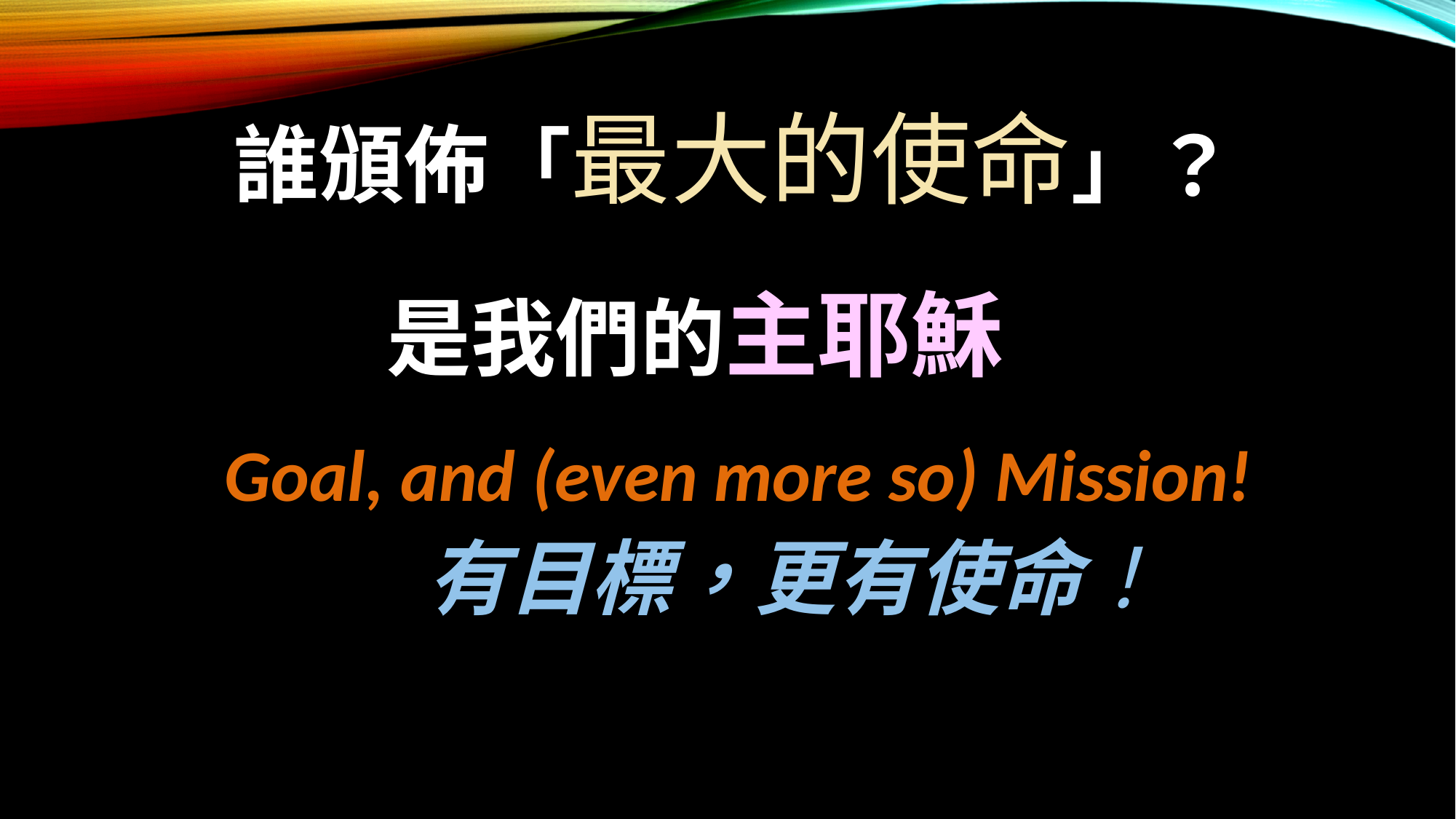

誰頒佈「最大的使命」？
是我們的主耶穌
Goal, and (even more so) Mission!
有目標，更有使命！